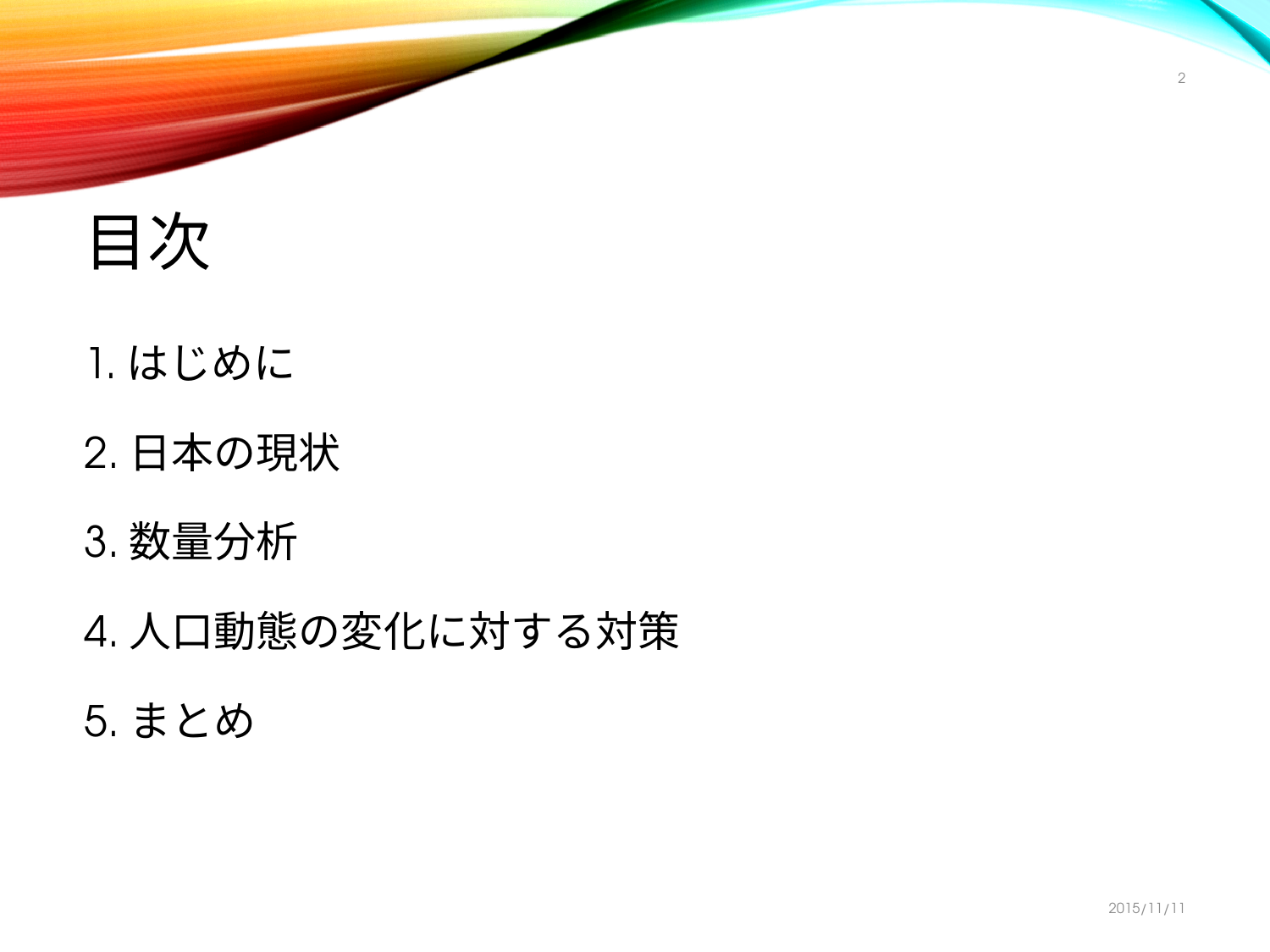

2
# 目次
1.はじめに
2.日本の現状
3.数量分析
4.人口動態の変化に対する対策
5.まとめ

2015/11/11